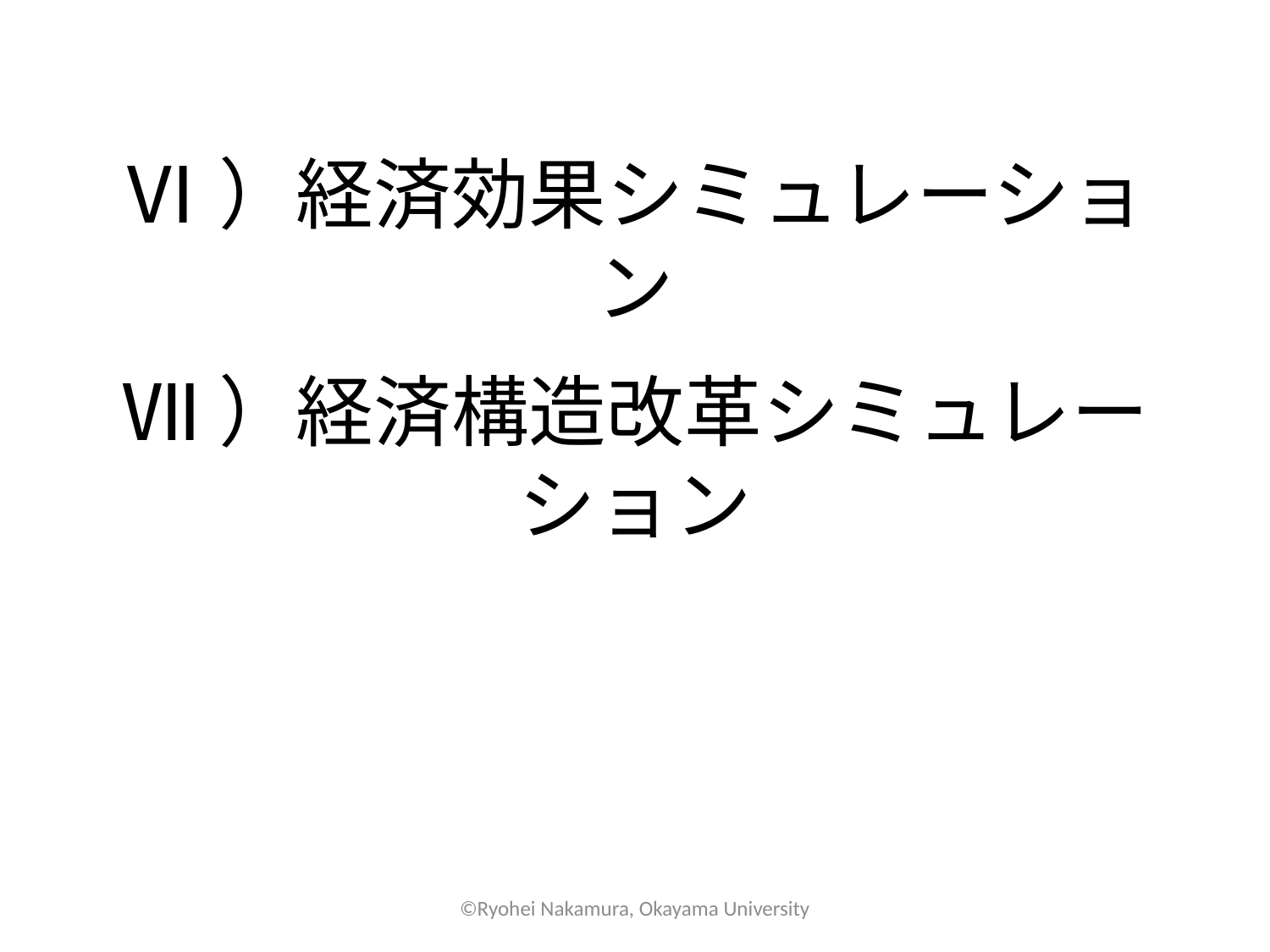

# Ⅵ）経済効果シミュレーション
Ⅶ）経済構造改革シミュレーション
©Ryohei Nakamura, Okayama University